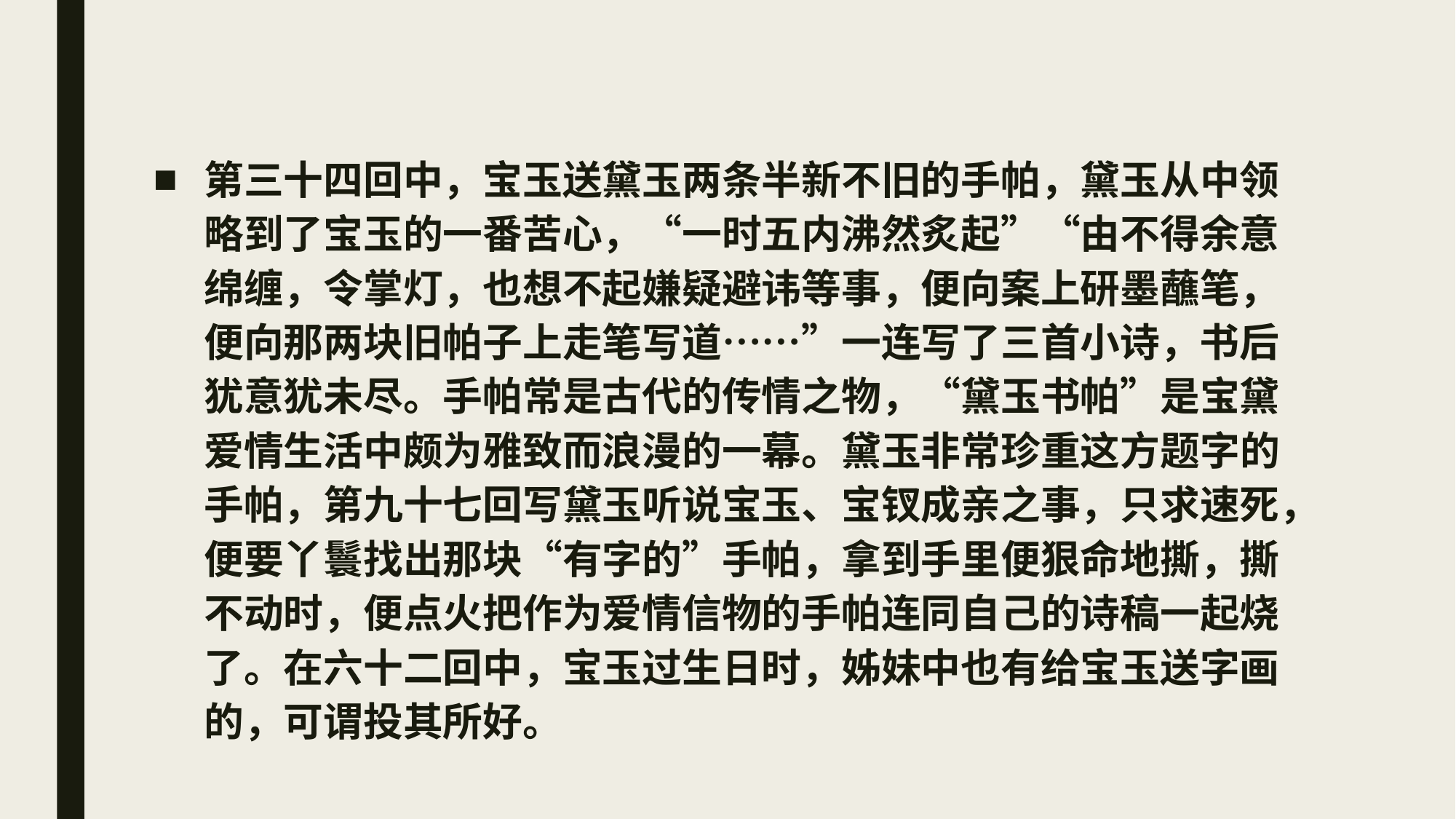

#
第三十四回中，宝玉送黛玉两条半新不旧的手帕，黛玉从中领略到了宝玉的一番苦心，“一时五内沸然炙起”“由不得余意绵缠，令掌灯，也想不起嫌疑避讳等事，便向案上研墨蘸笔，便向那两块旧帕子上走笔写道……”一连写了三首小诗，书后犹意犹未尽。手帕常是古代的传情之物，“黛玉书帕”是宝黛爱情生活中颇为雅致而浪漫的一幕。黛玉非常珍重这方题字的手帕，第九十七回写黛玉听说宝玉、宝钗成亲之事，只求速死，便要丫鬟找出那块“有字的”手帕，拿到手里便狠命地撕，撕不动时，便点火把作为爱情信物的手帕连同自己的诗稿一起烧了。在六十二回中，宝玉过生日时，姊妹中也有给宝玉送字画的，可谓投其所好。